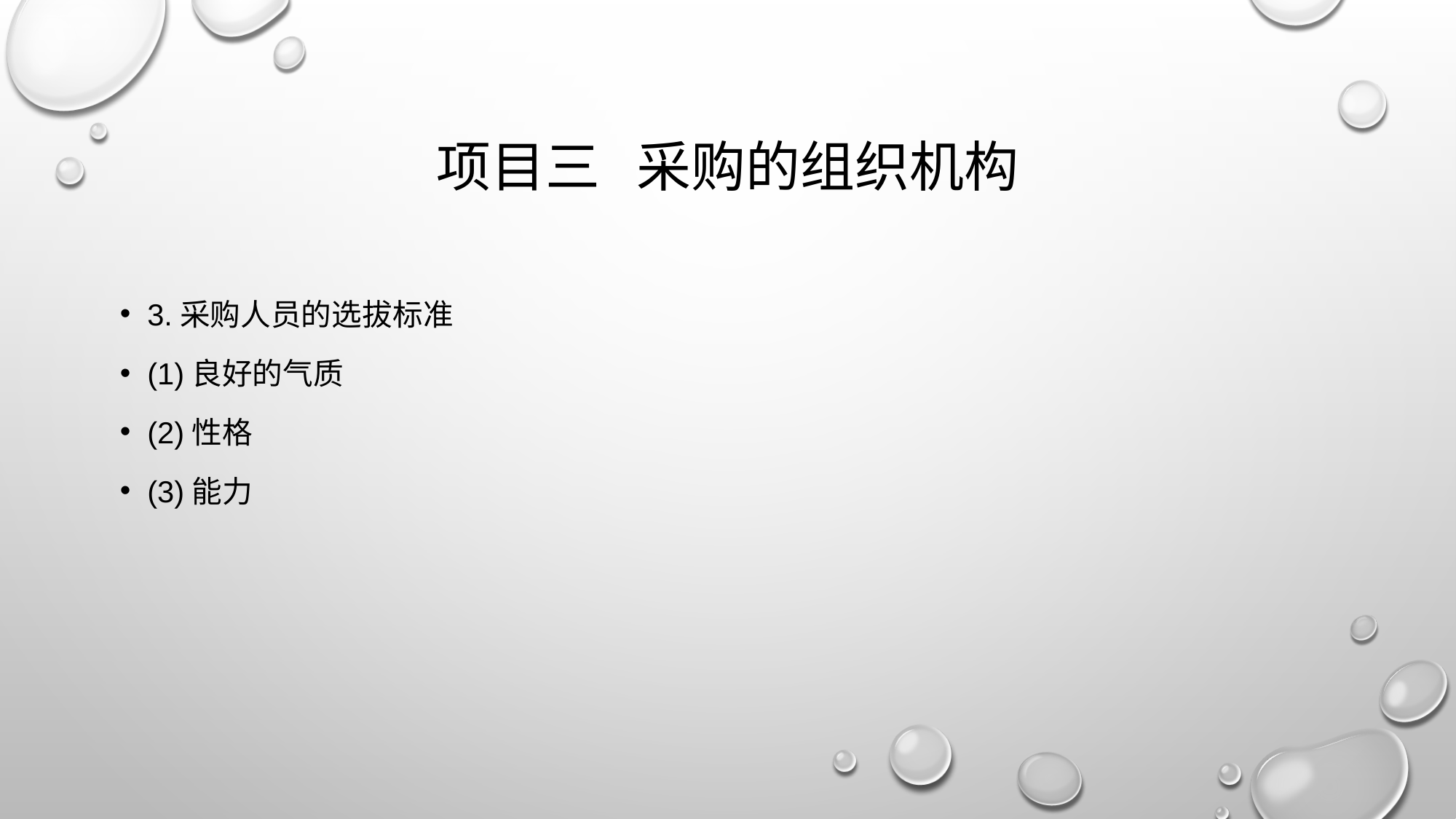

# 项目三   采购的组织机构
3.采购人员的选拔标准
(1)良好的气质
(2)性格
(3)能力